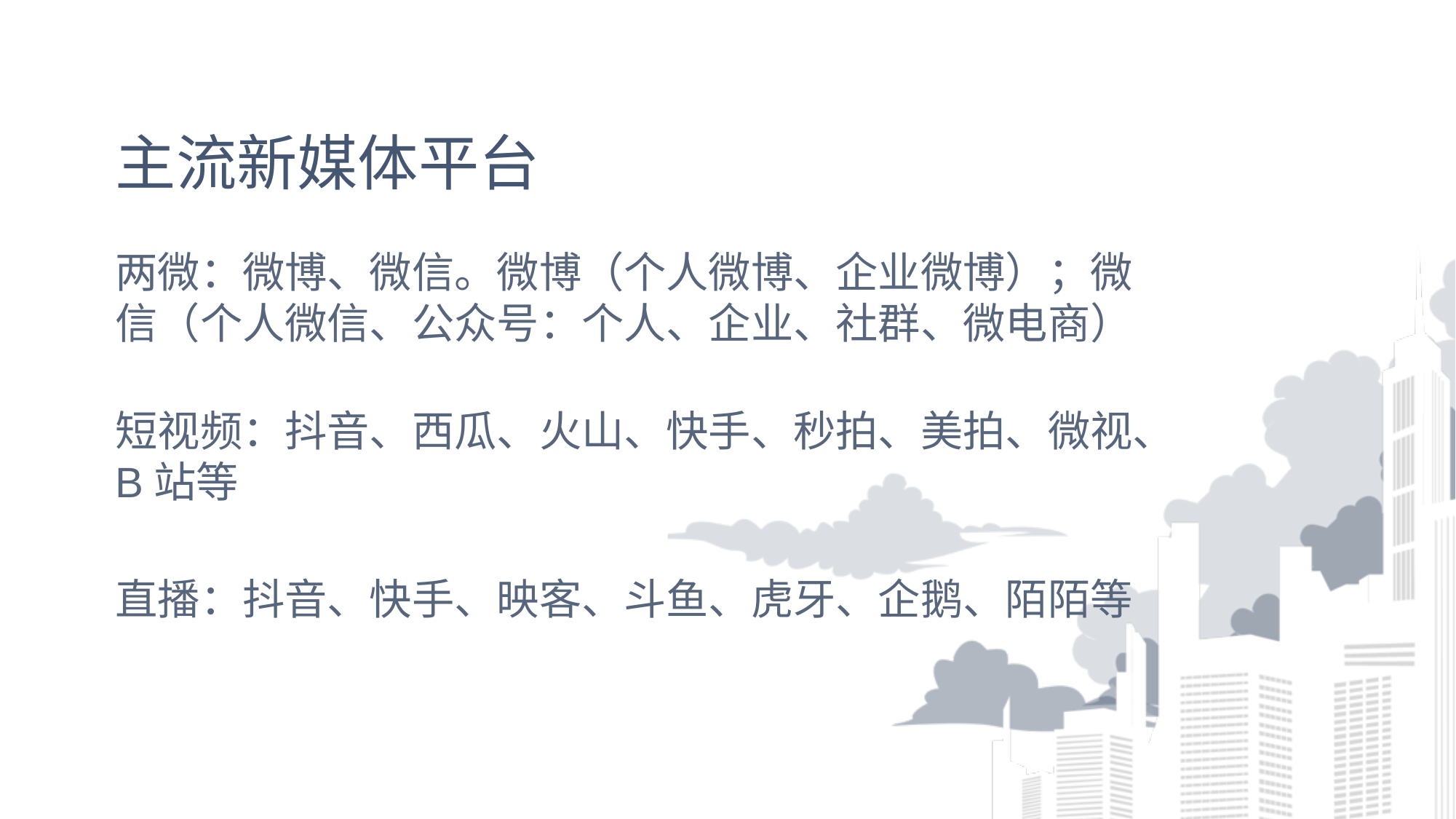

# 主流新媒体平台
两微：微博、微信。微博（个人微博、企业微博）；微信（个人微信、公众号：个人、企业、社群、微电商）
短视频：抖音、西瓜、火山、快手、秒拍、美拍、微视、B站等
直播：抖音、快手、映客、斗鱼、虎牙、企鹅、陌陌等